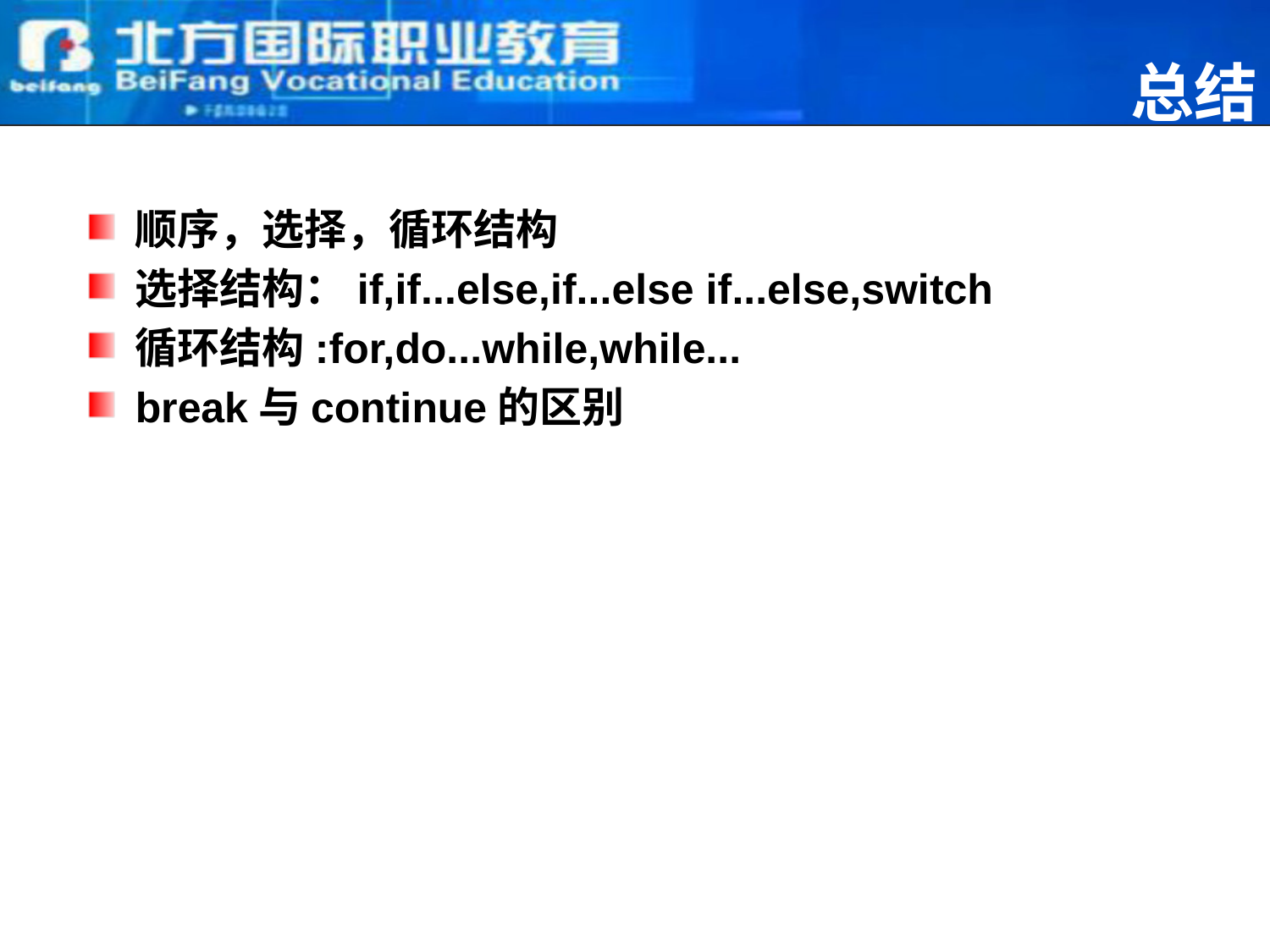

# 总结
顺序，选择，循环结构
选择结构：if,if...else,if...else if...else,switch
循环结构:for,do...while,while...
break与continue的区别